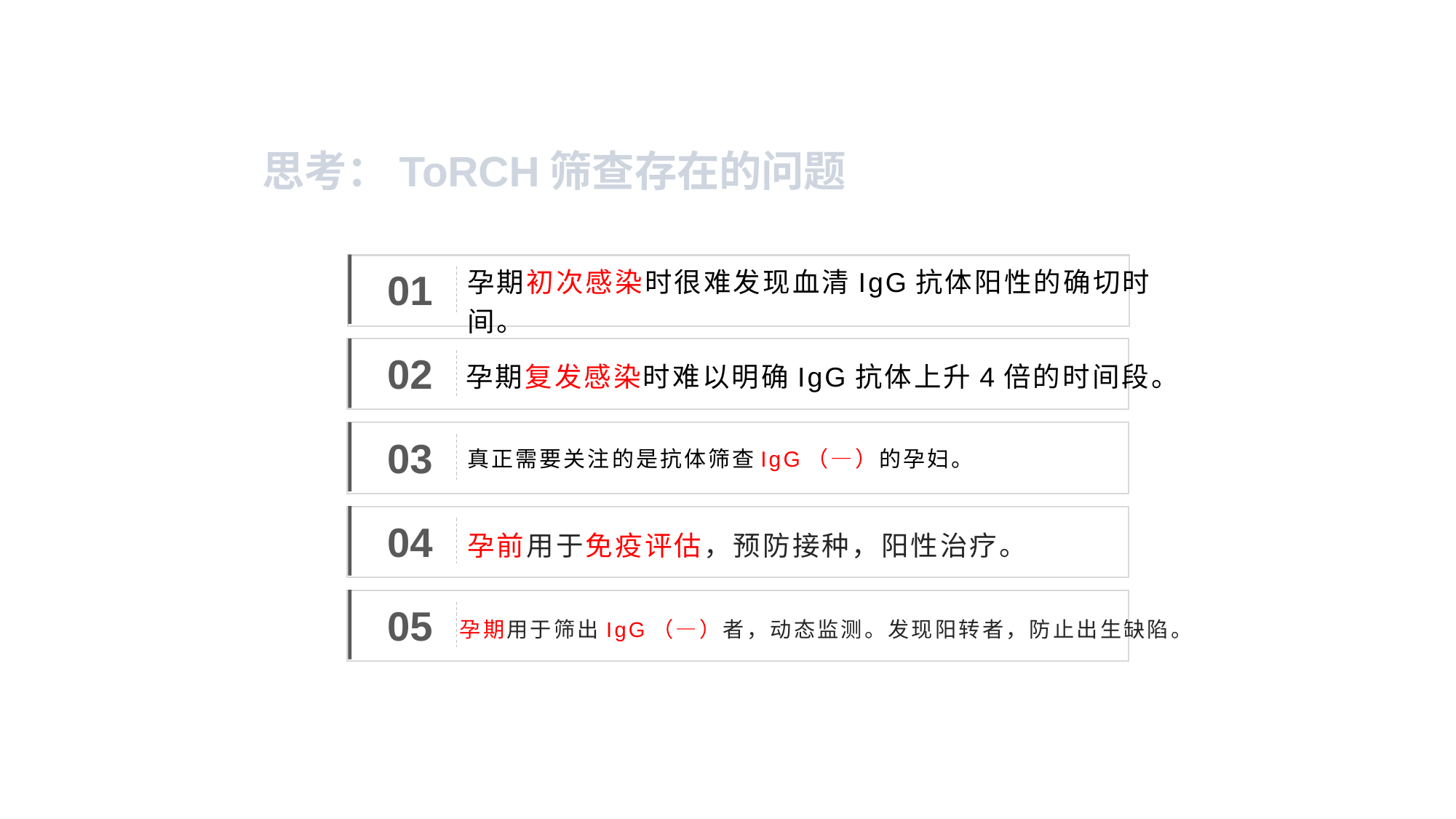

思考：ToRCH筛查存在的问题

01
孕期初次感染时很难发现血清IgG抗体阳性的确切时间。

02
孕期复发感染时难以明确IgG抗体上升4倍的时间段。

03
真正需要关注的是抗体筛查IgG（—）的孕妇。

04
孕前用于免疫评估，预防接种，阳性治疗。

05
孕期用于筛出IgG（—）者，动态监测。发现阳转者，防止出生缺陷。